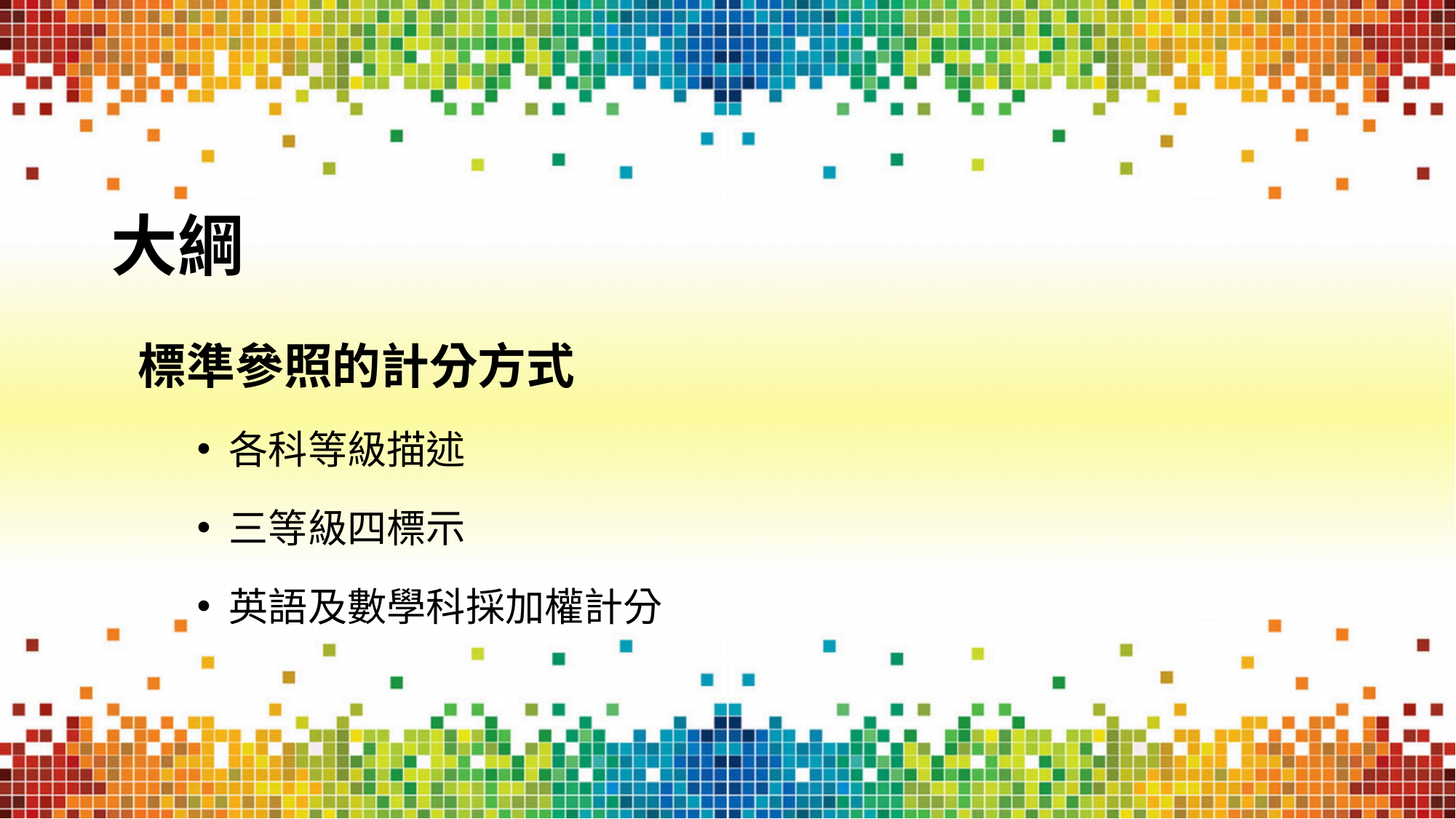

# 大綱
標準參照的計分方式
各科等級描述
三等級四標示
英語及數學科採加權計分